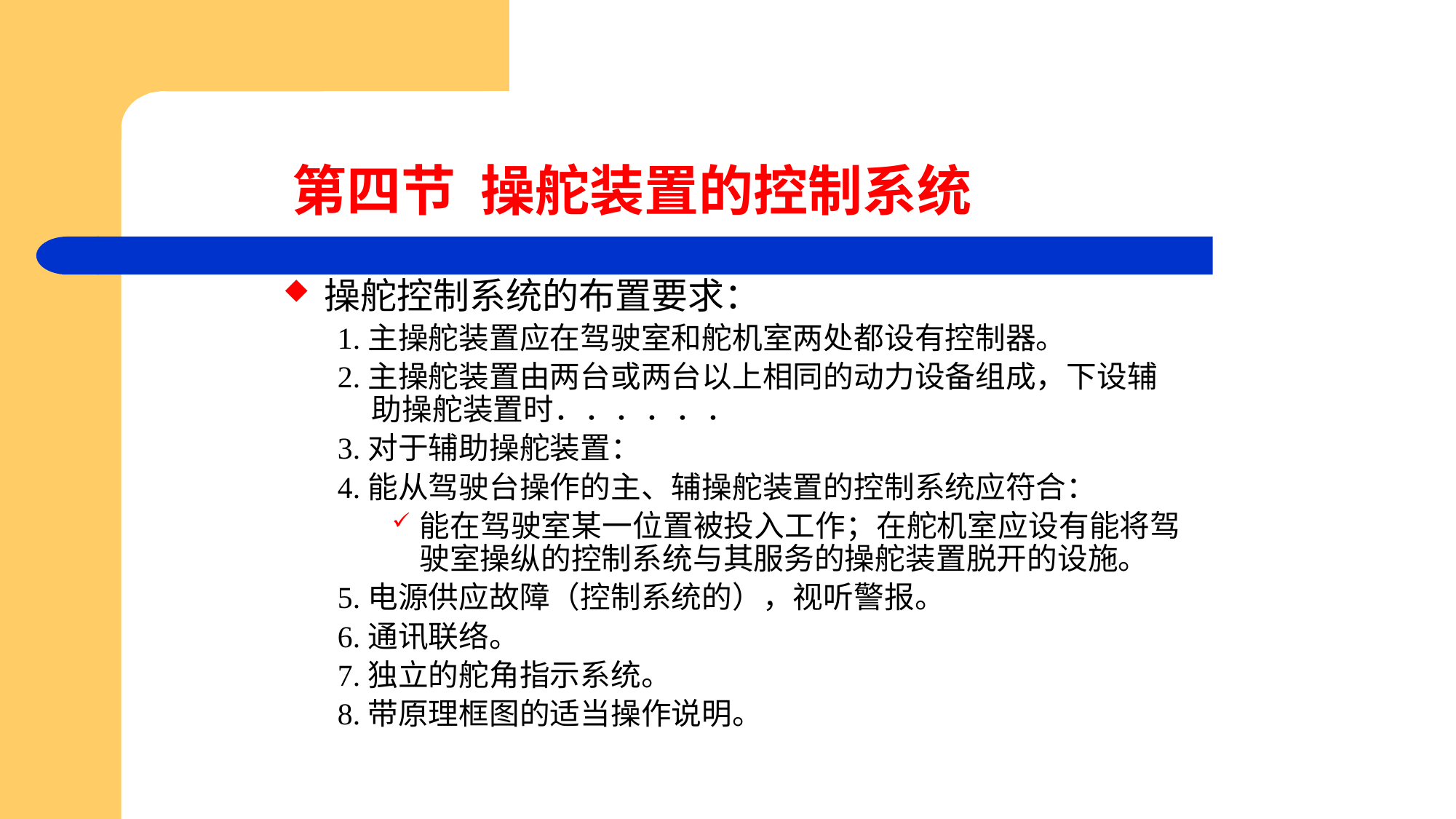

第四节  操舵装置的控制系统
操舵控制系统的布置要求：
1.主操舵装置应在驾驶室和舵机室两处都设有控制器。
2.主操舵装置由两台或两台以上相同的动力设备组成，下设辅助操舵装置时．．．．．．
3.对于辅助操舵装置：
4.能从驾驶台操作的主、辅操舵装置的控制系统应符合：
能在驾驶室某一位置被投入工作；在舵机室应设有能将驾驶室操纵的控制系统与其服务的操舵装置脱开的设施。
5.电源供应故障（控制系统的），视听警报。
6.通讯联络。
7.独立的舵角指示系统。
8.带原理框图的适当操作说明。